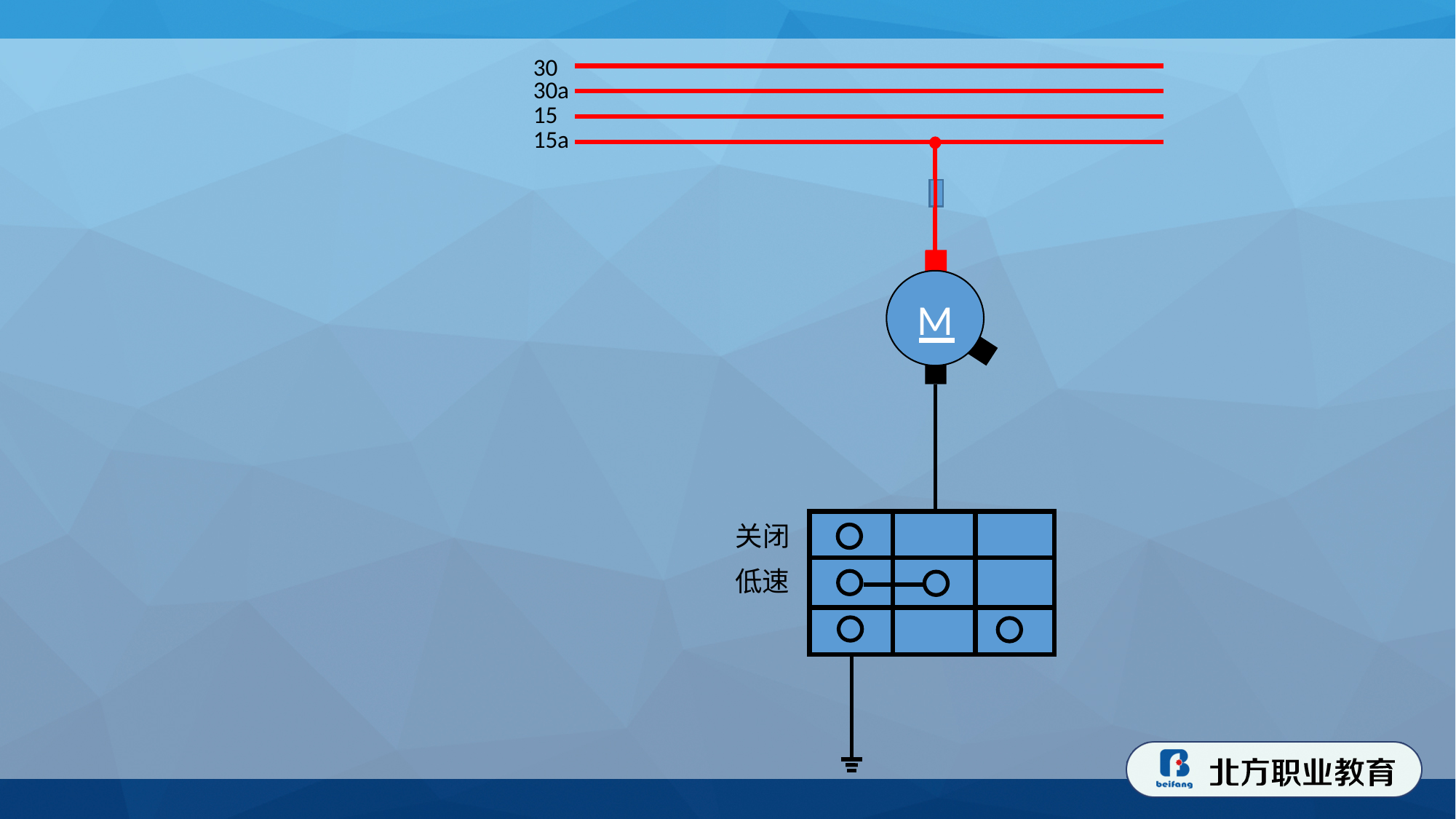

30
30a
15
15a

M

关闭

低速